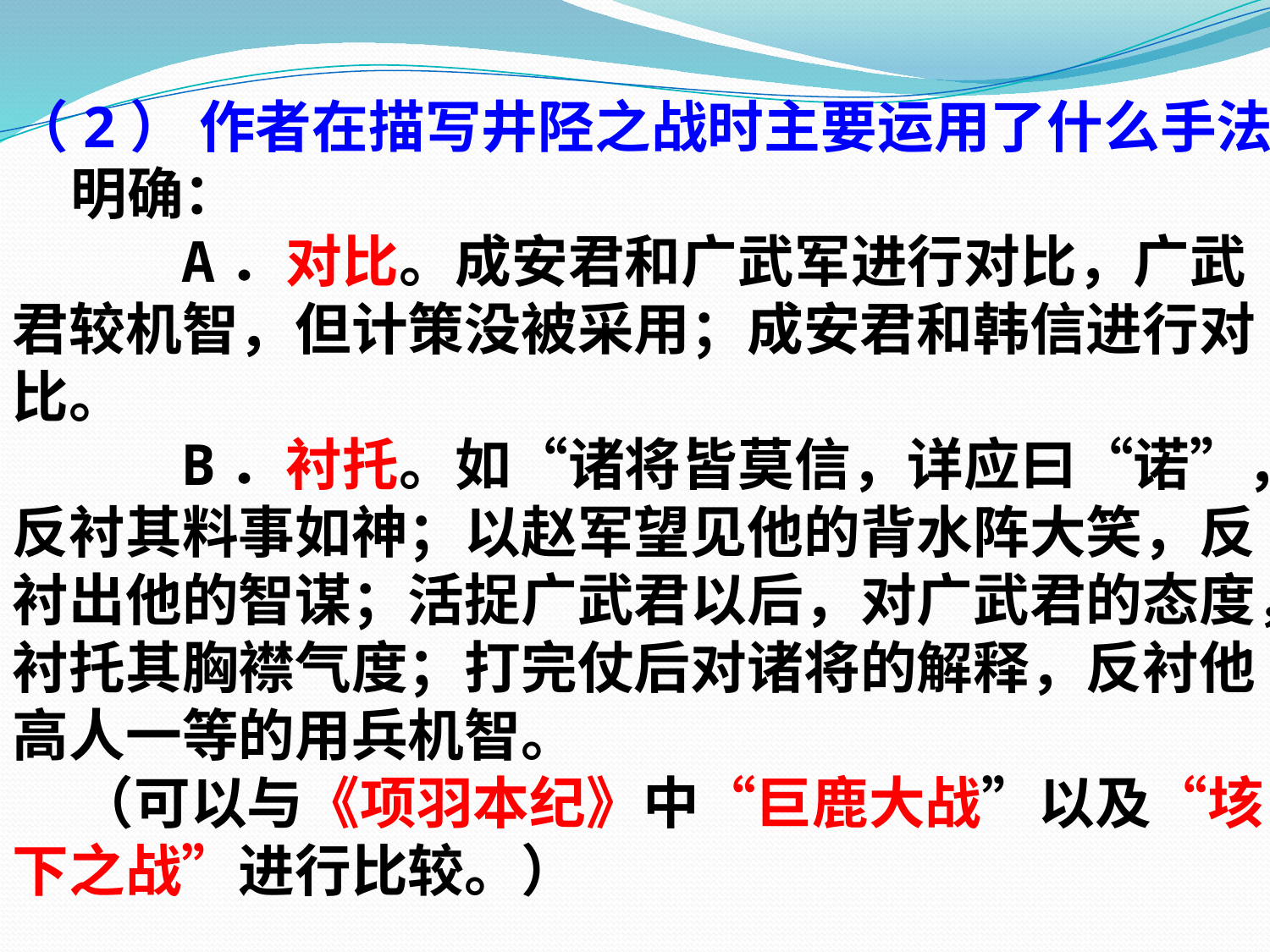

（2） 作者在描写井陉之战时主要运用了什么手法？
       明确：
     A．对比。成安君和广武军进行对比，广武君较机智，但计策没被采用；成安君和韩信进行对比。
     B．衬托。如“诸将皆莫信，详应曰“诺”，反衬其料事如神；以赵军望见他的背水阵大笑，反衬出他的智谋；活捉广武君以后，对广武君的态度，衬托其胸襟气度；打完仗后对诸将的解释，反衬他高人一等的用兵机智。
    （可以与《项羽本纪》中“巨鹿大战”以及“垓下之战”进行比较。）